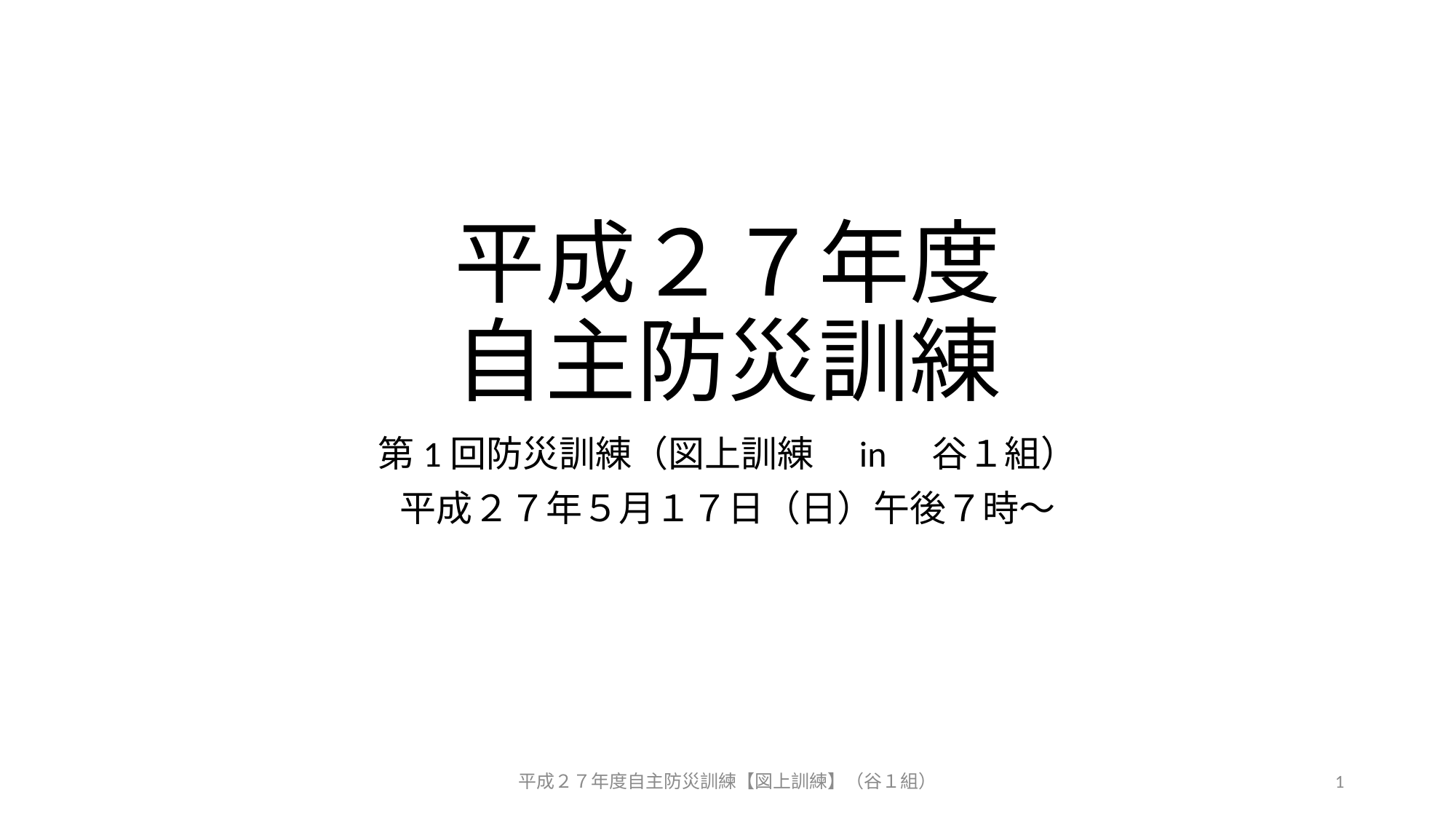

# 平成２７年度 自主防災訓練
第1回防災訓練（図上訓練　in　谷１組）
平成２７年５月１７日（日）午後７時～
平成２７年度自主防災訓練【図上訓練】（谷１組）
1